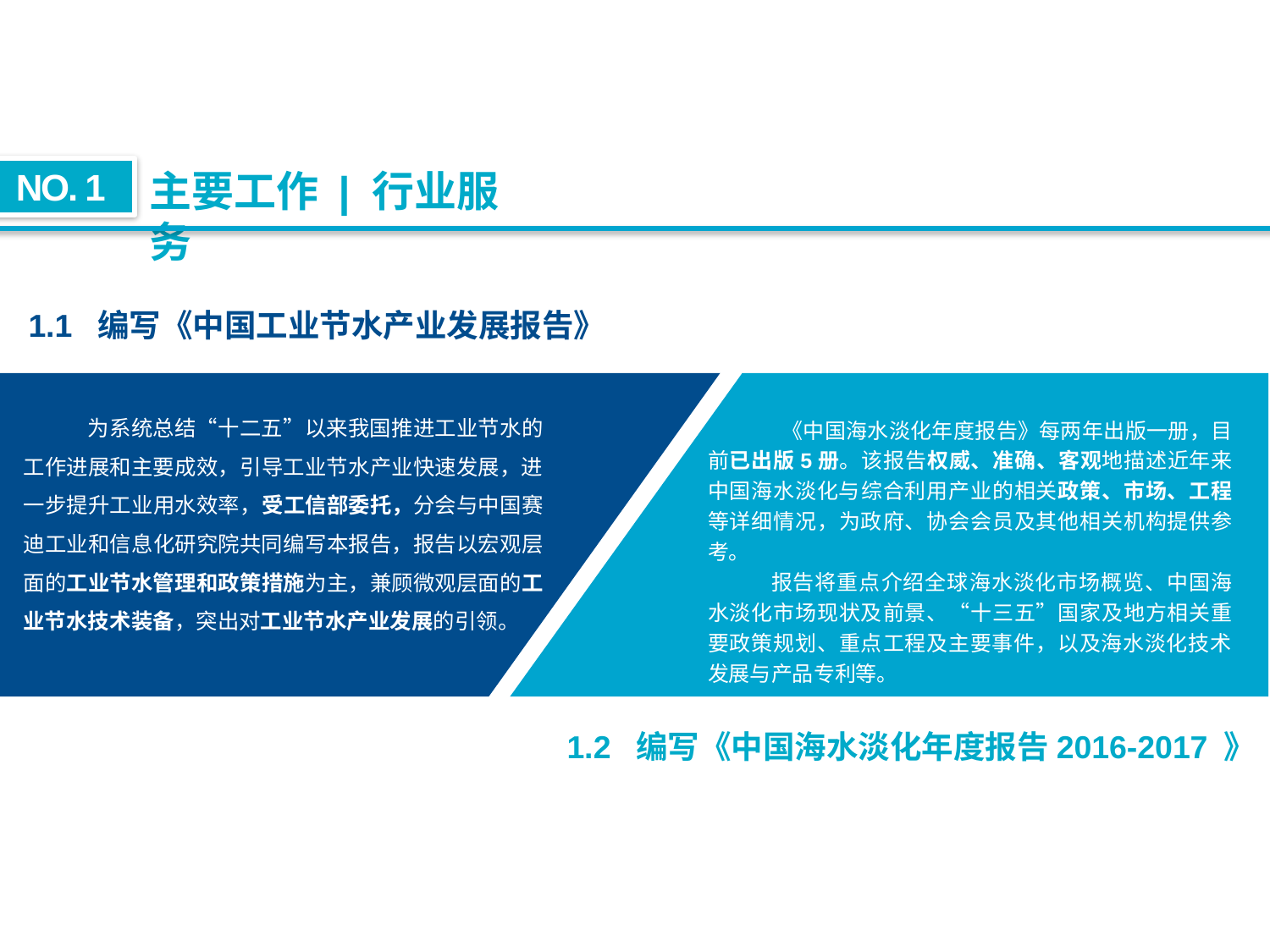

NO. 1
主要工作 | 行业服务
1.1  编写《中国工业节水产业发展报告》

为系统总结“十二五”以来我国推进工业节水的工作进展和主要成效，引导工业节水产业快速发展，进一步提升工业用水效率，受工信部委托，分会与中国赛迪工业和信息化研究院共同编写本报告，报告以宏观层面的工业节水管理和政策措施为主，兼顾微观层面的工业节水技术装备，突出对工业节水产业发展的引领。

 《中国海水淡化年度报告》每两年出版一册，目前已出版5册。该报告权威、准确、客观地描述近年来中国海水淡化与综合利用产业的相关政策、市场、工程等详细情况，为政府、协会会员及其他相关机构提供参考。
报告将重点介绍全球海水淡化市场概览、中国海水淡化市场现状及前景、“十三五”国家及地方相关重要政策规划、重点工程及主要事件，以及海水淡化技术发展与产品专利等。
1.2  编写《中国海水淡化年度报告2016-2017 》